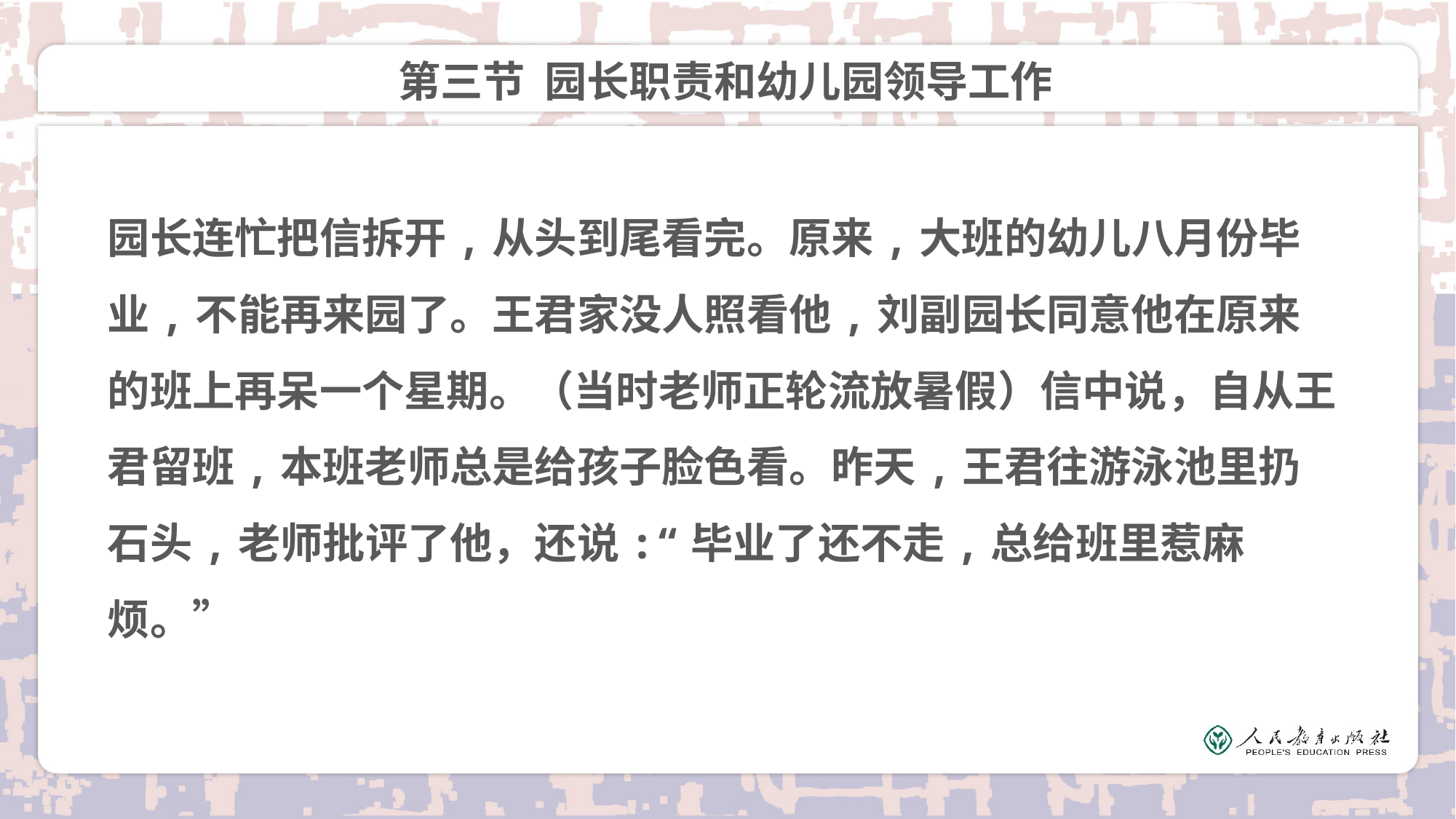

# 第三节  园长职责和幼儿园领导工作
园长连忙把信拆开,从头到尾看完。原来,大班的幼儿八月份毕业,不能再来园了。王君家没人照看他,刘副园长同意他在原来的班上再呆一个星期。（当时老师正轮流放暑假）信中说，自从王君留班,本班老师总是给孩子脸色看。昨天,王君往游泳池里扔石头,老师批评了他，还说:“毕业了还不走,总给班里惹麻烦。”